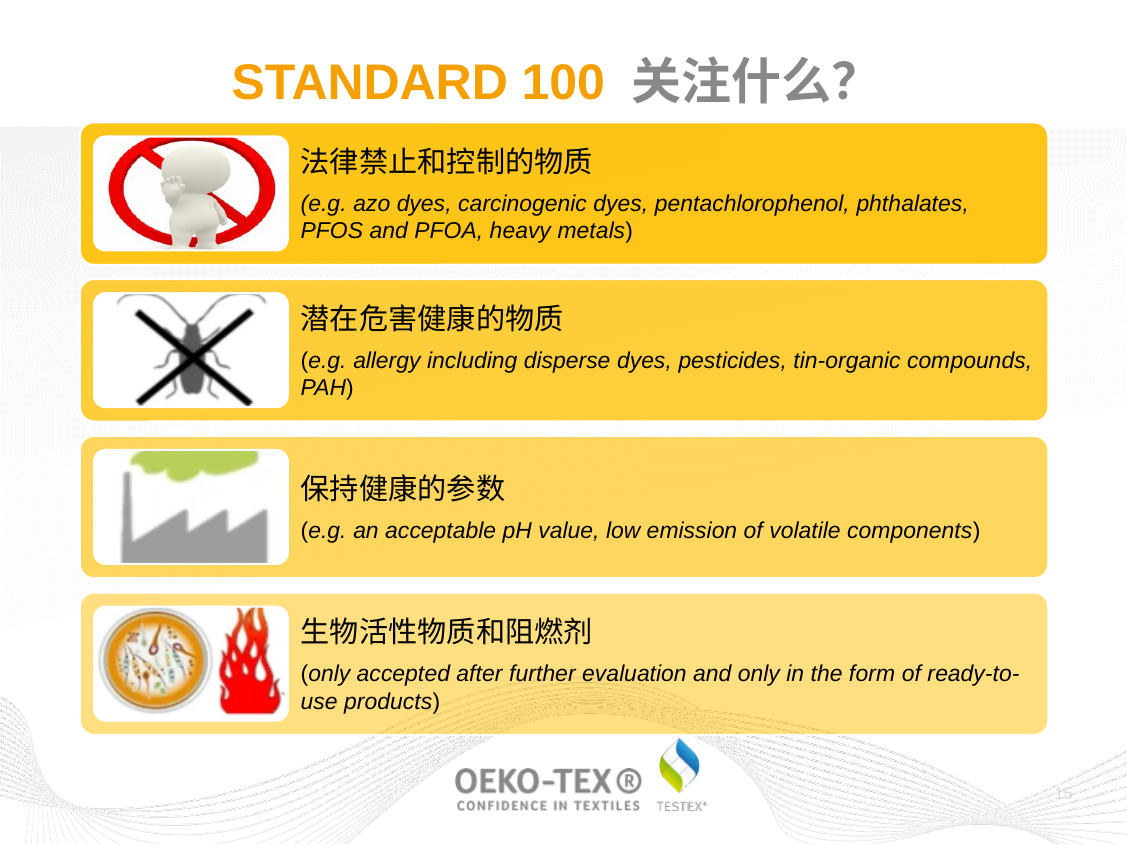

STANDARD 100 关注什么？
法律禁止和控制的物质
(e.g. azo dyes, carcinogenic dyes, pentachlorophenol, phthalates, PFOS and PFOA, heavy metals)
潜在危害健康的物质
(e.g. allergy including disperse dyes, pesticides, tin-organic compounds, PAH)
保持健康的参数
(e.g. an acceptable pH value, low emission of volatile components)
生物活性物质和阻燃剂
(only accepted after further evaluation and only in the form of ready-to-use products)
15